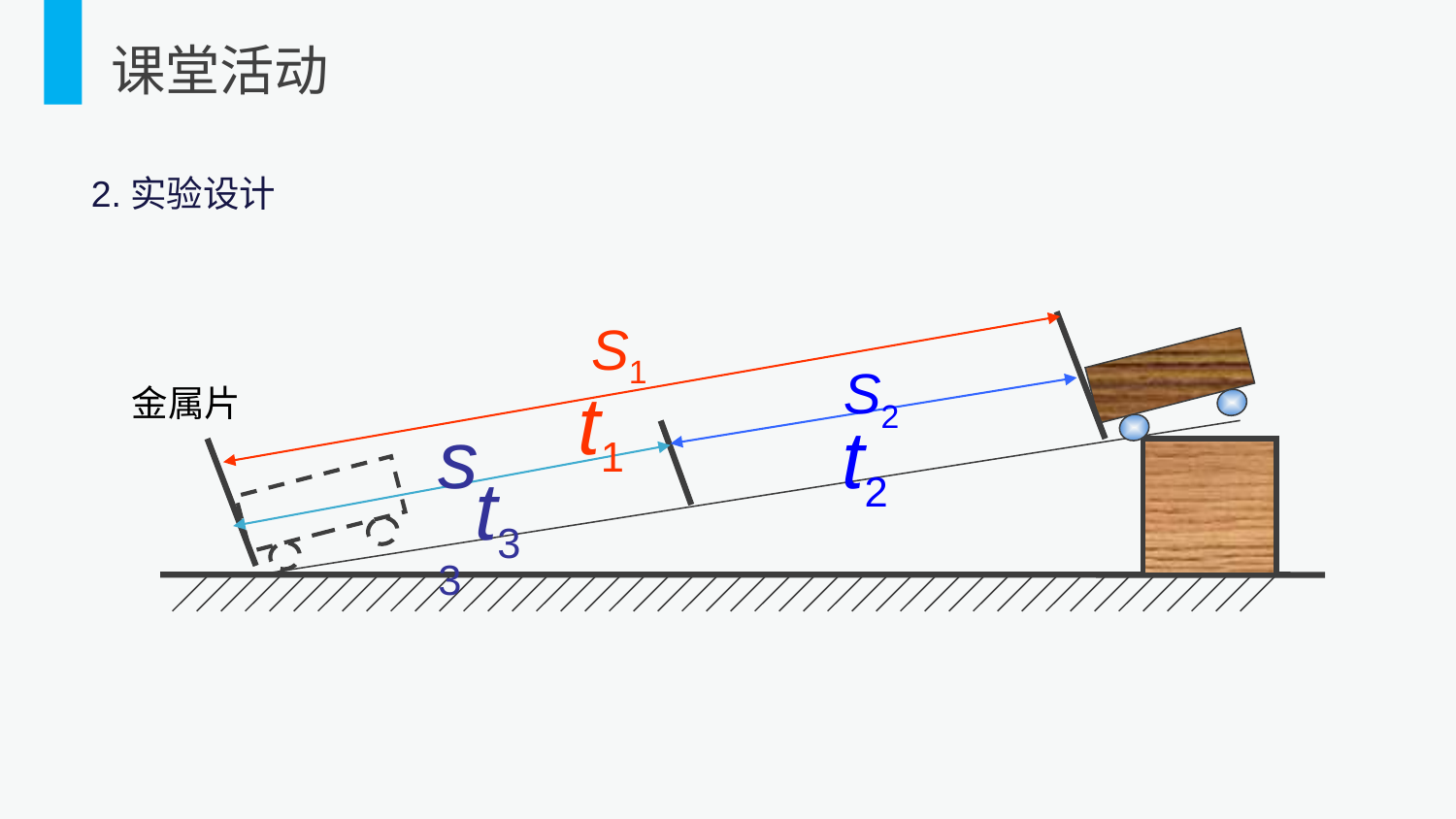

课堂活动
2.实验设计
S1

S2

t1
金属片
s3
t2

t3